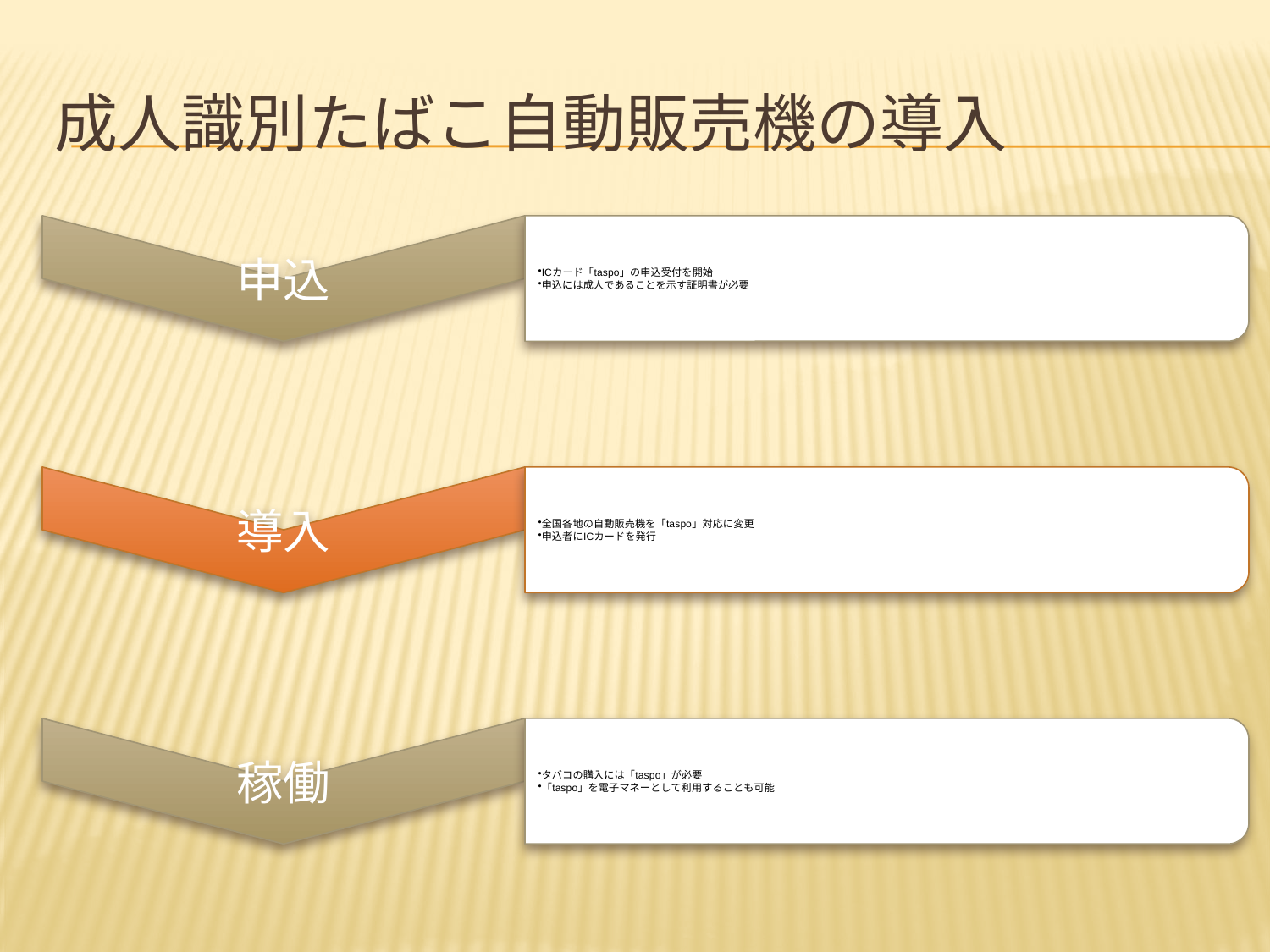

# 成人識別たばこ自動販売機の導入
申込
ICカード「taspo」の申込受付を開始
申込には成人であることを示す証明書が必要
導入
全国各地の自動販売機を「taspo」対応に変更
申込者にICカードを発行
稼働
タバコの購入には「taspo」が必要
「taspo」を電子マネーとして利用することも可能